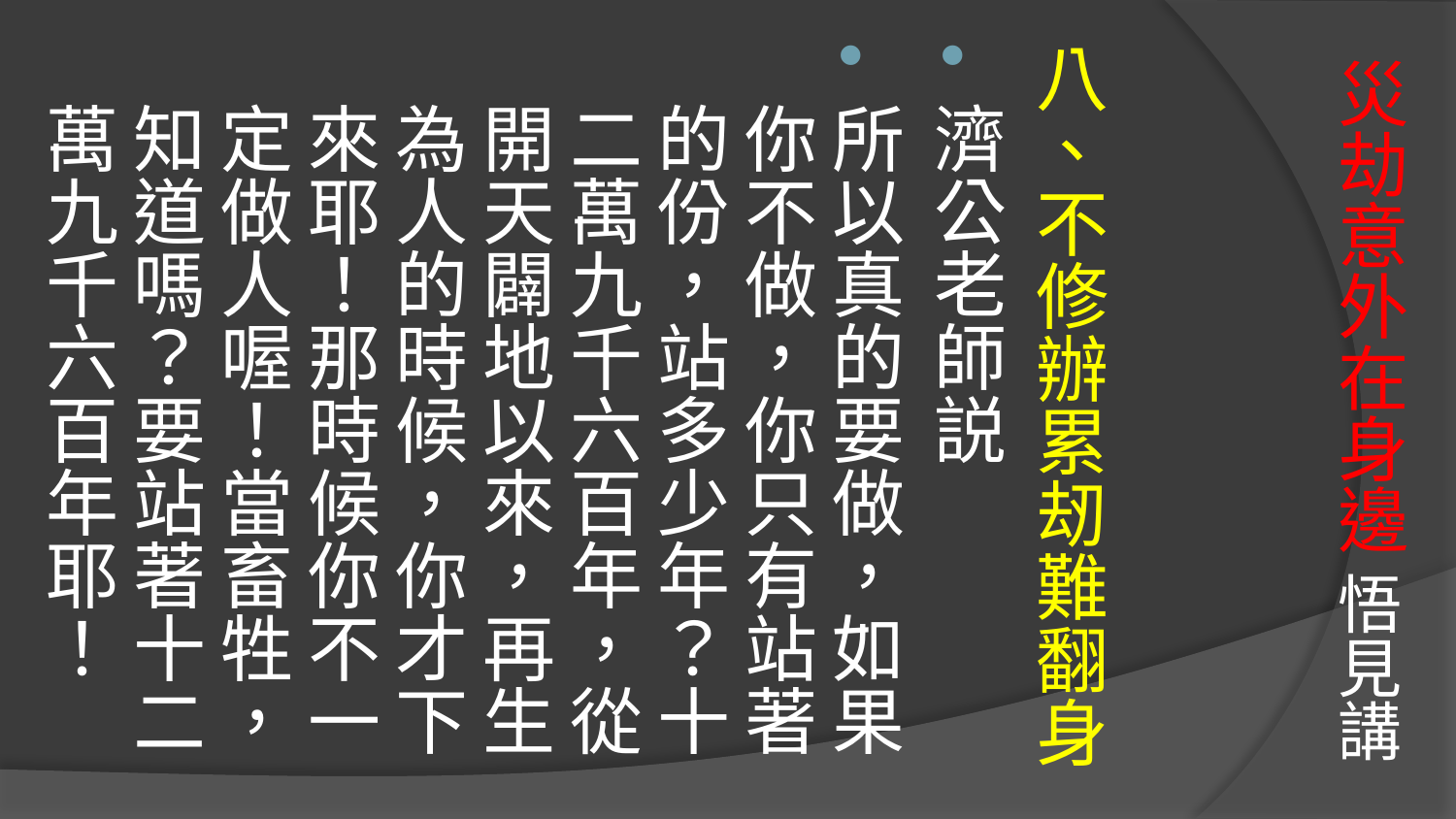

八、不修辦累刼難翻身
濟公老師説
所以真的要做，如果你不做，你只有站著的份，站多少年？十二萬九千六百年，從開天闢地以來，再生為人的時候，你才下來耶！那時候你不一定做人喔！當畜牲，知道嗎？要站著十二萬九千六百年耶！
# 災劫意外在身邊 悟見講